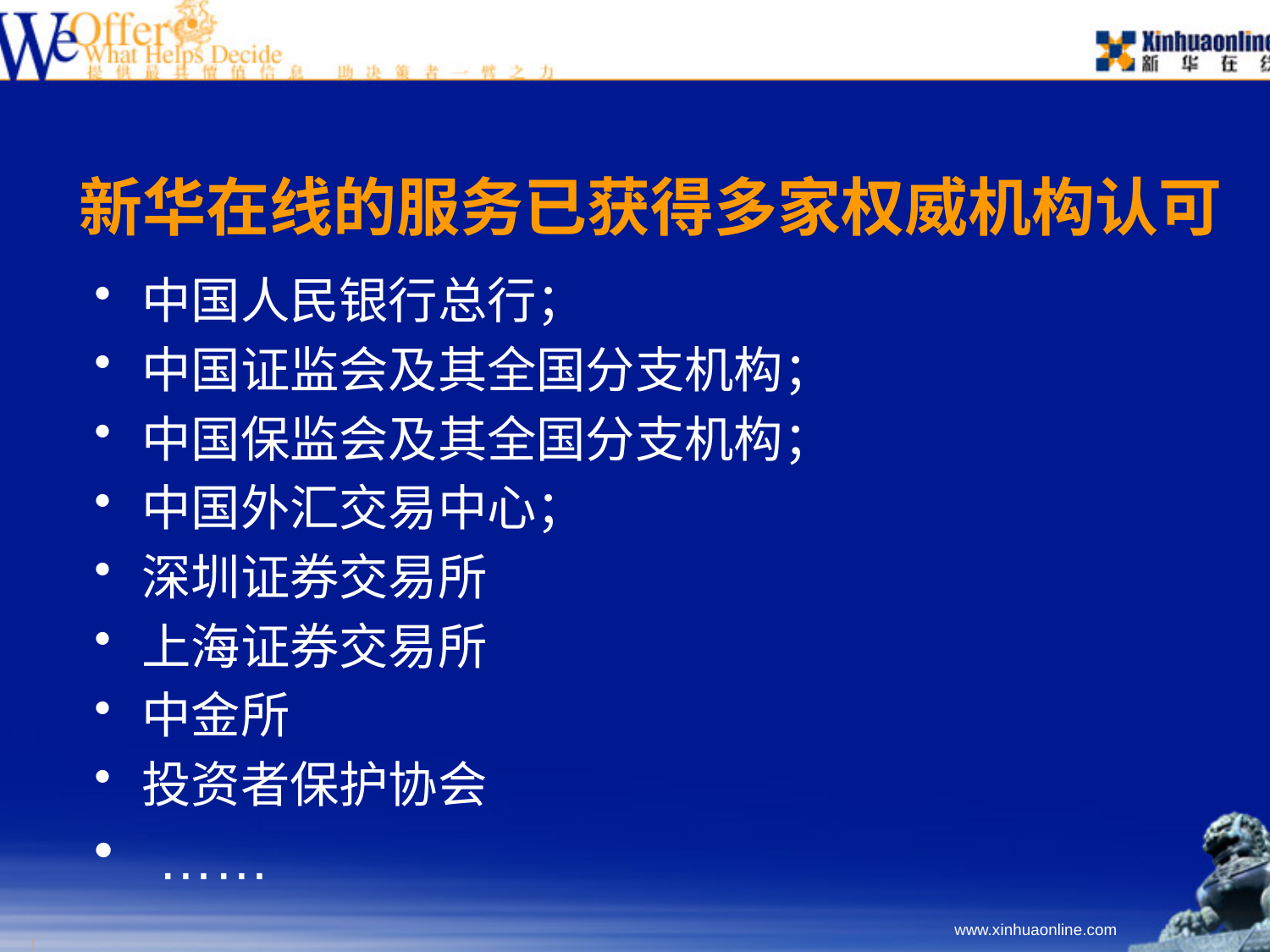

新华在线的服务已获得多家权威机构认可
# 中国人民银行总行；
中国证监会及其全国分支机构；
中国保监会及其全国分支机构；
中国外汇交易中心；
深圳证券交易所
上海证券交易所
中金所
投资者保护协会
 ……